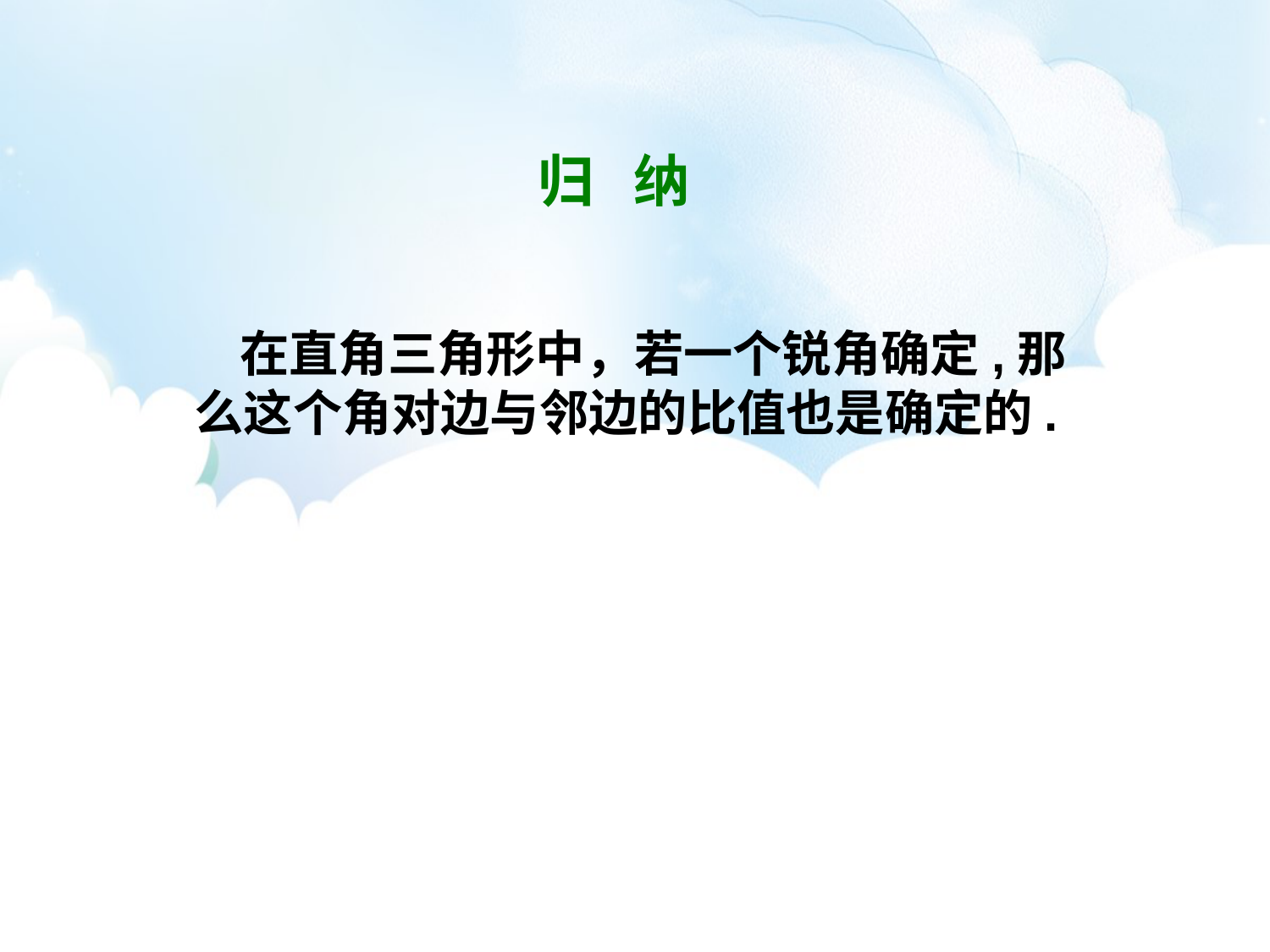

归   纳
   在直角三角形中，若一个锐角确定,那么这个角对边与邻边的比值也是确定的.